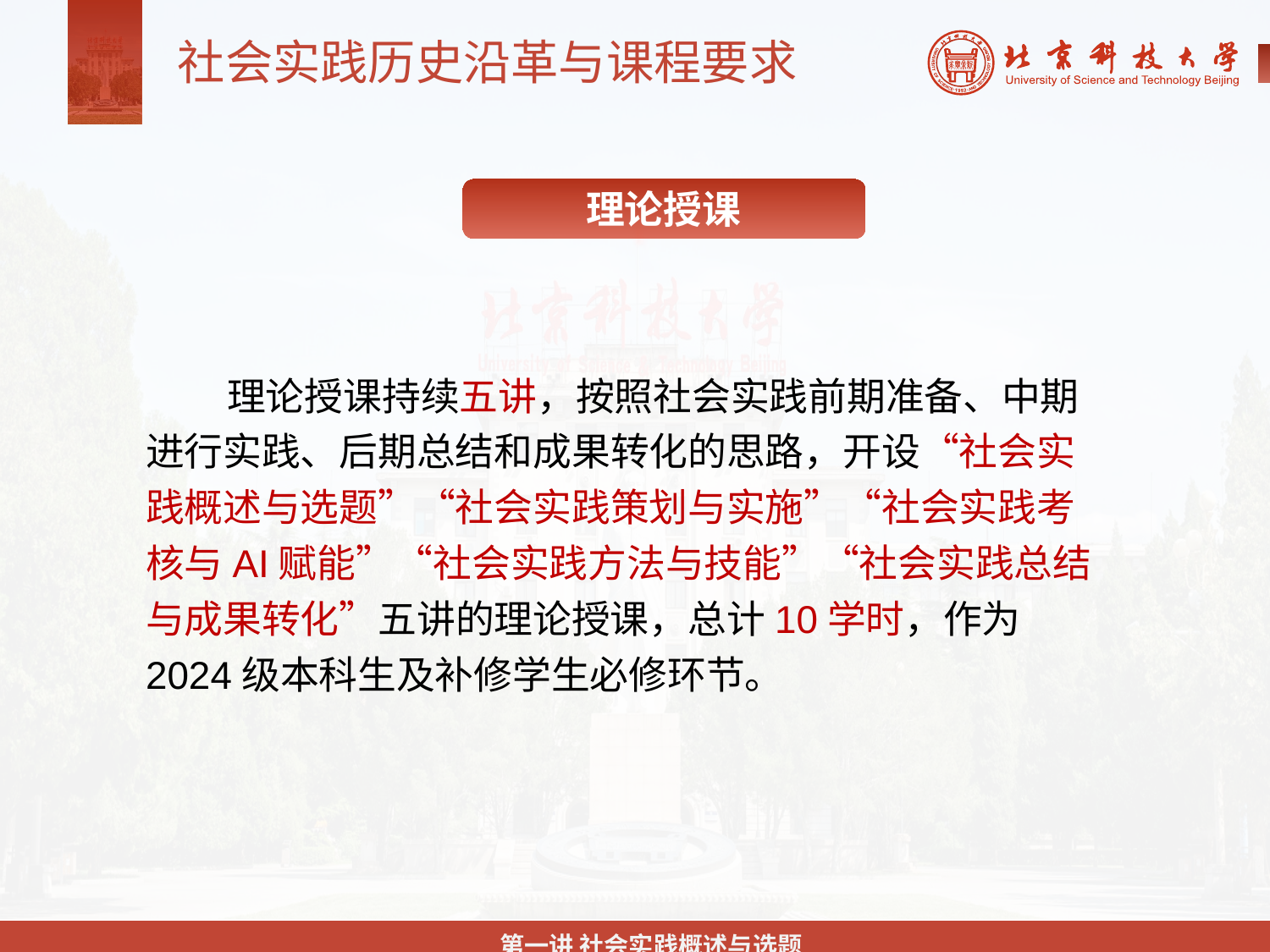

社会实践历史沿革与课程要求
理论授课

 理论授课持续五讲，按照社会实践前期准备、中期进行实践、后期总结和成果转化的思路，开设“社会实践概述与选题”“社会实践策划与实施”“社会实践考核与AI赋能”“社会实践方法与技能”“社会实践总结与成果转化”五讲的理论授课，总计10学时，作为2024级本科生及补修学生必修环节。